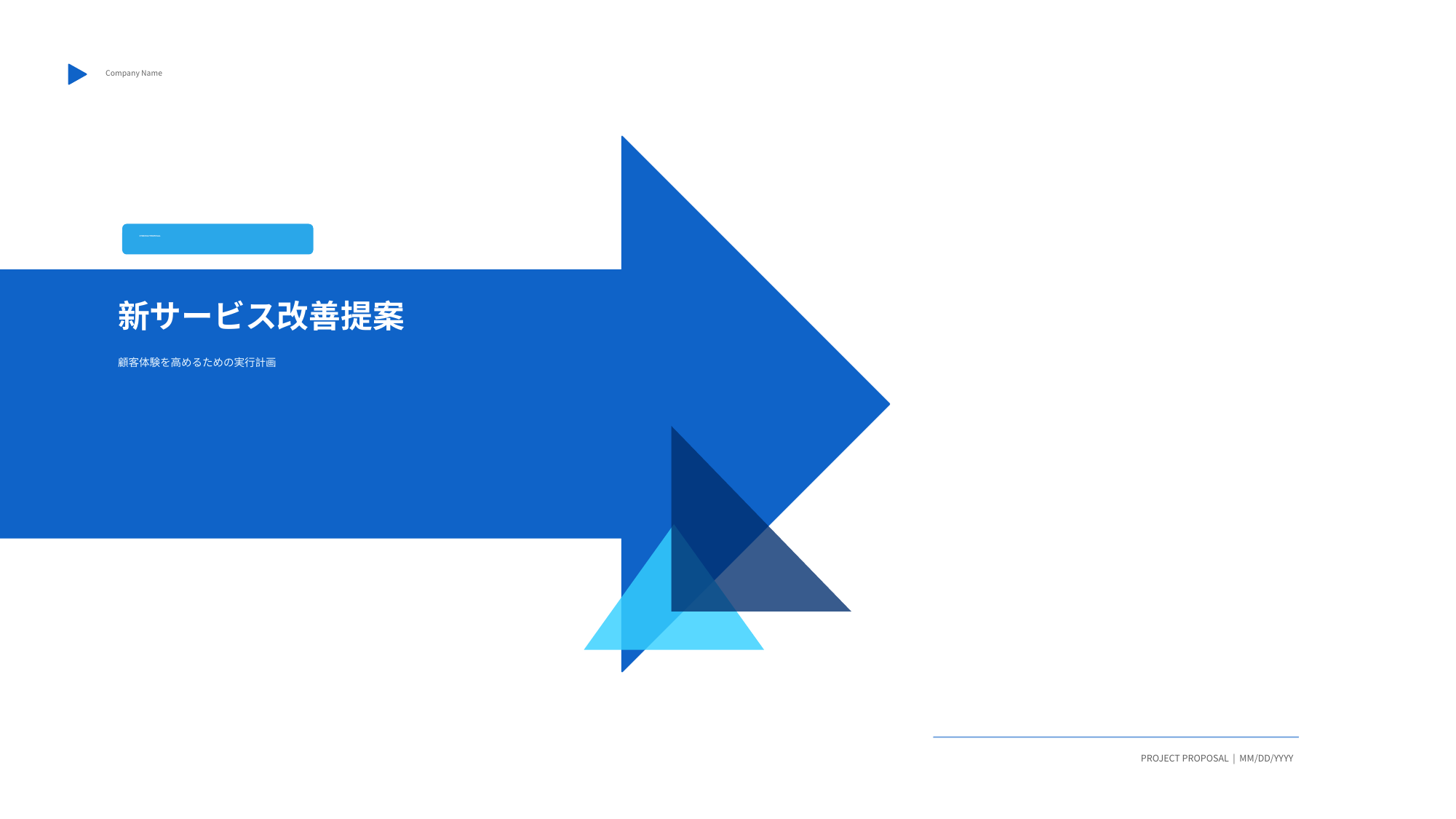

Company Name

STRATEGY PROPOSAL
新サービス改善提案
顧客体験を高めるための実行計画

PROJECT PROPOSAL  |  MM/DD/YYYY